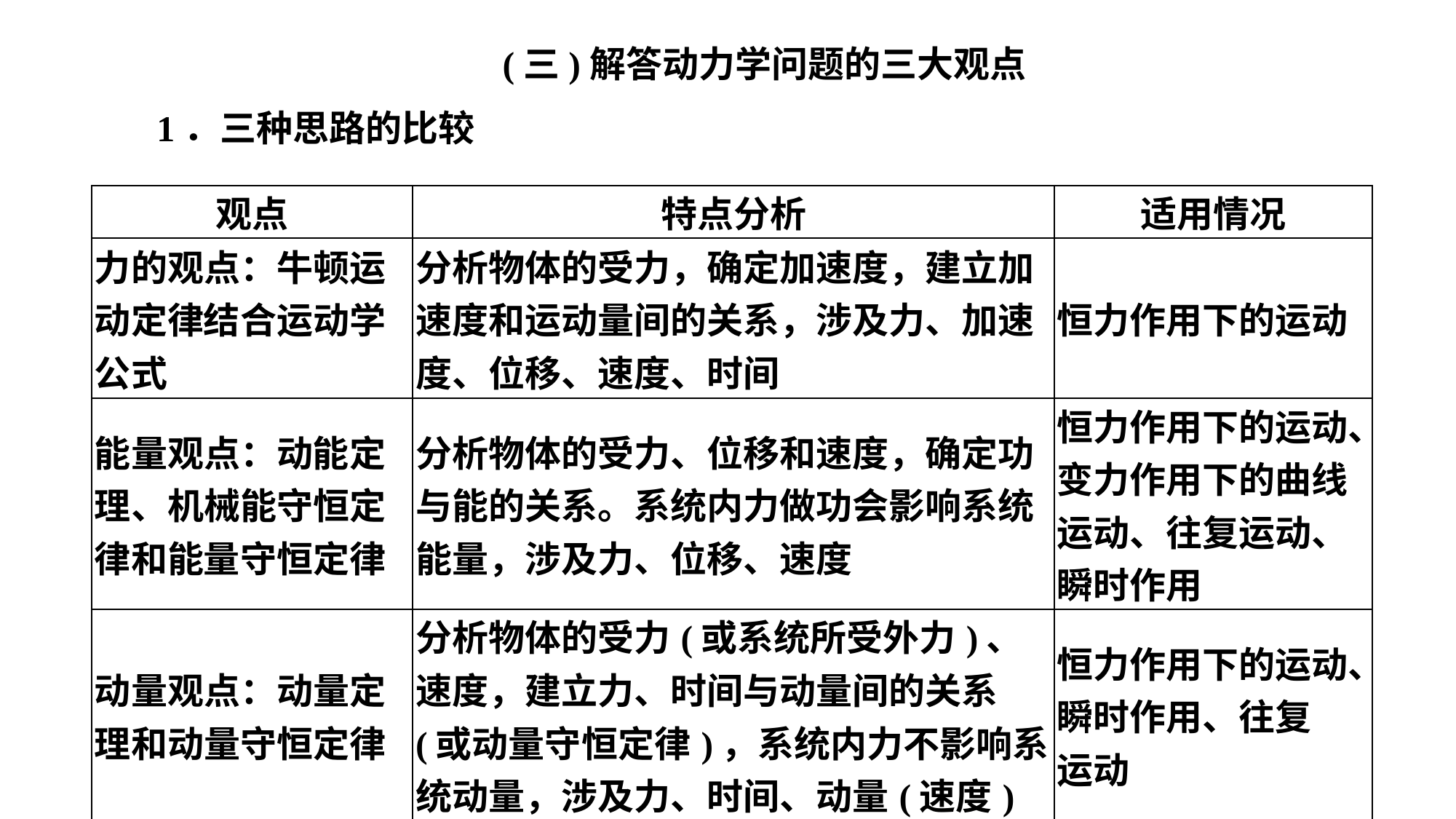

(三)解答动力学问题的三大观点
1．三种思路的比较

| 观点 | 特点分析 | 适用情况 |
| --- | --- | --- |
| 力的观点：牛顿运动定律结合运动学公式 | 分析物体的受力，确定加速度，建立加速度和运动量间的关系，涉及力、加速度、位移、速度、时间 | 恒力作用下的运动 |
| 能量观点：动能定理、机械能守恒定律和能量守恒定律 | 分析物体的受力、位移和速度，确定功与能的关系。系统内力做功会影响系统能量，涉及力、位移、速度 | 恒力作用下的运动、变力作用下的曲线运动、往复运动、瞬时作用 |
| 动量观点：动量定理和动量守恒定律 | 分析物体的受力(或系统所受外力)、速度，建立力、时间与动量间的关系(或动量守恒定律)，系统内力不影响系统动量，涉及力、时间、动量(速度) | 恒力作用下的运动、瞬时作用、往复 运动 |